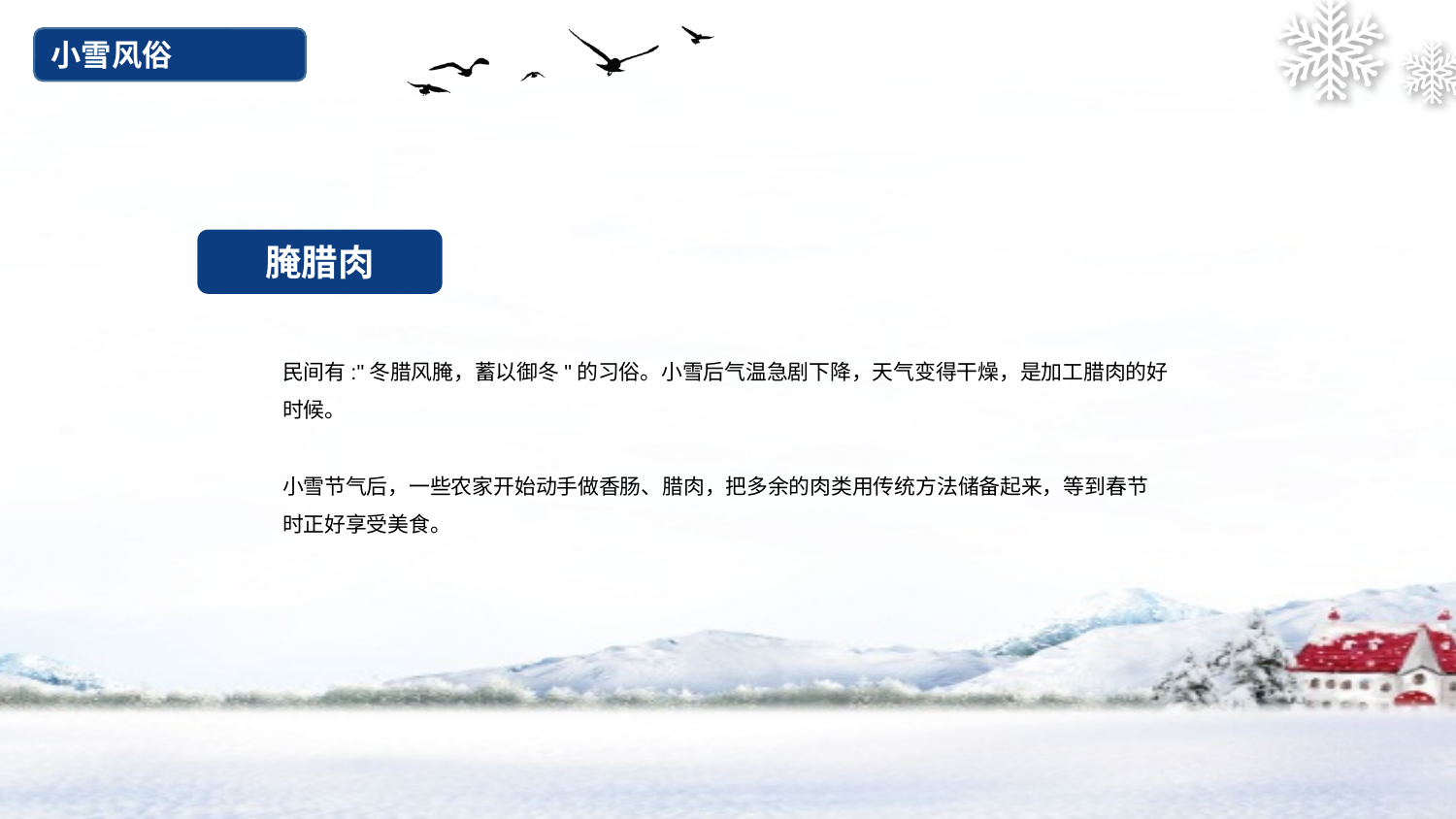

小雪风俗
腌腊肉
民间有:"冬腊风腌，蓄以御冬"的习俗。小雪后气温急剧下降，天气变得干燥，是加工腊肉的好时候。

小雪节气后，一些农家开始动手做香肠、腊肉，把多余的肉类用传统方法储备起来，等到春节时正好享受美食。
节日PPT模板 http:// www.PPT818.com/jieri/